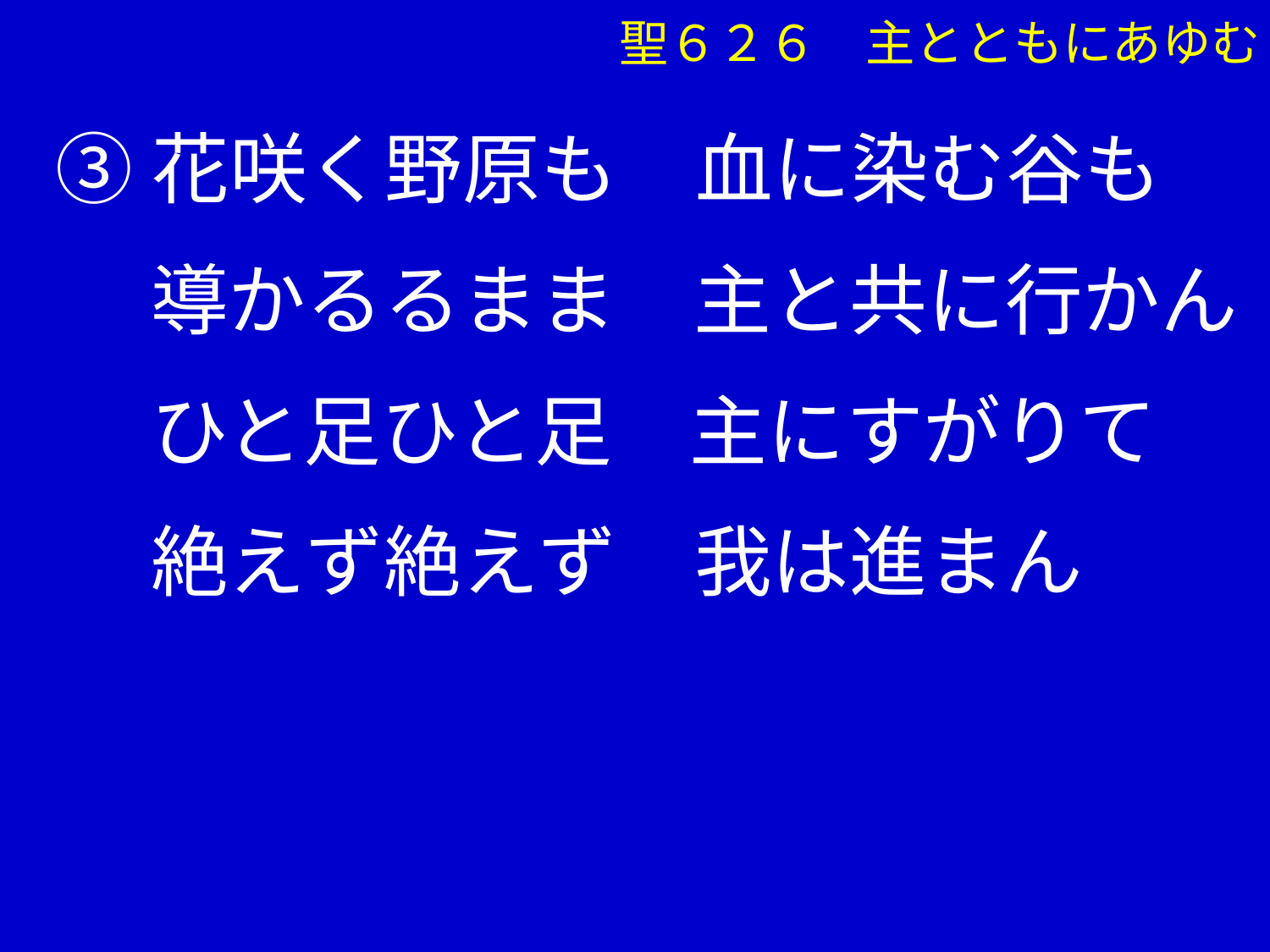

③花咲く野原も　血に染む谷も
　 導かるるまま　主と共に行かん
　 ひと足ひと足　主にすがりて
　 絶えず絶えず　我は進まん

聖６２６　主とともにあゆむ